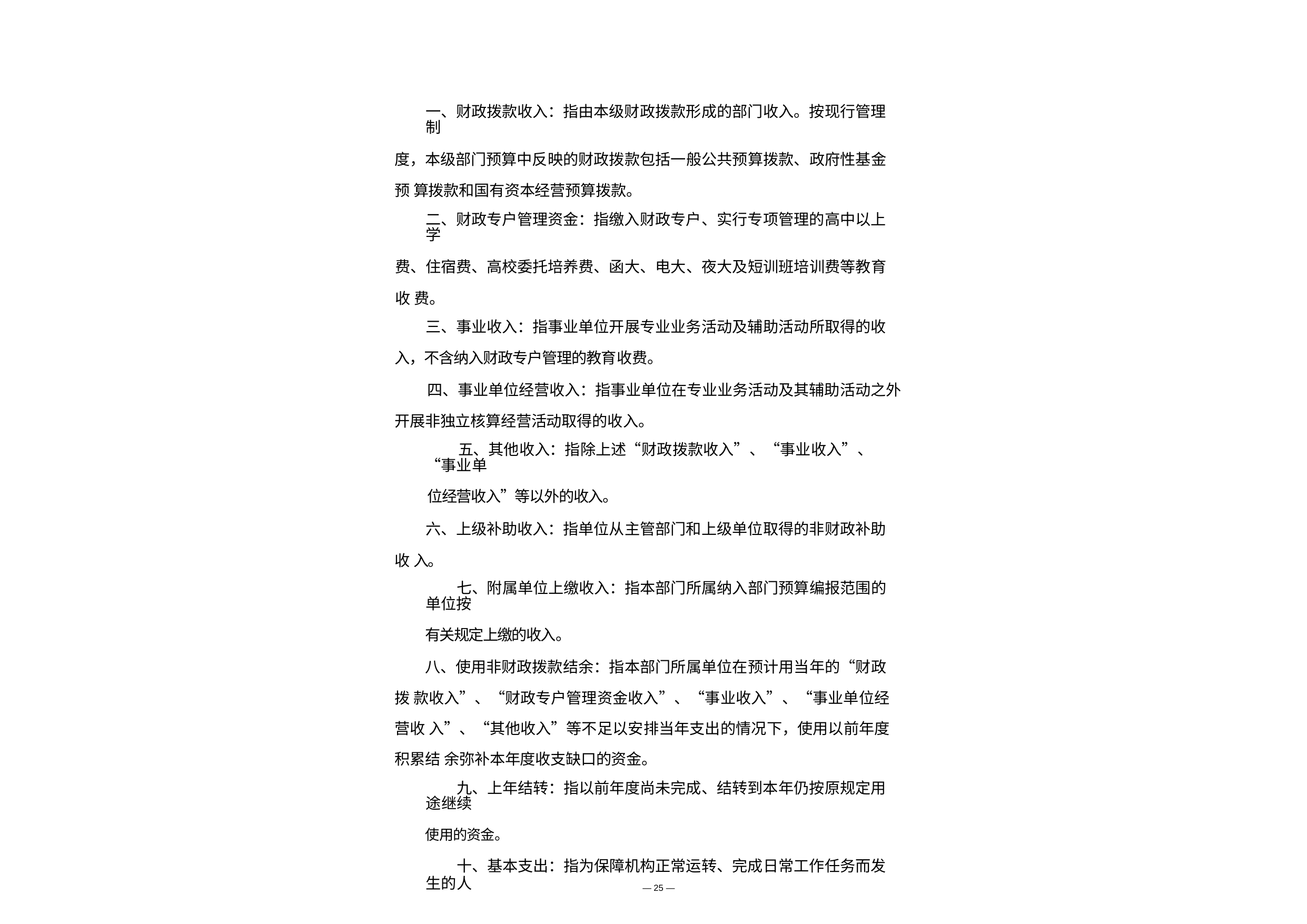

一、财政拨款收入：指由本级财政拨款形成的部门收入。按现行管理制
度，本级部门预算中反映的财政拨款包括一般公共预算拨款、政府性基金预 算拨款和国有资本经营预算拨款。
二、财政专户管理资金：指缴入财政专户、实行专项管理的高中以上学
费、住宿费、高校委托培养费、函大、电大、夜大及短训班培训费等教育收 费。
三、事业收入：指事业单位开展专业业务活动及辅助活动所取得的收
入，不含纳入财政专户管理的教育收费。
四、事业单位经营收入：指事业单位在专业业务活动及其辅助活动之外 开展非独立核算经营活动取得的收入。
五、其他收入：指除上述“财政拨款收入”、“事业收入”、“事业单
位经营收入”等以外的收入。
六、上级补助收入：指单位从主管部门和上级单位取得的非财政补助收 入。
七、附属单位上缴收入：指本部门所属纳入部门预算编报范围的单位按
有关规定上缴的收入。
八、使用非财政拨款结余：指本部门所属单位在预计用当年的“财政拨 款收入”、“财政专户管理资金收入”、“事业收入”、“事业单位经营收 入”、“其他收入”等不足以安排当年支出的情况下，使用以前年度积累结 余弥补本年度收支缺口的资金。
九、上年结转：指以前年度尚未完成、结转到本年仍按原规定用途继续
使用的资金。

十、基本支出：指为保障机构正常运转、完成日常工作任务而发生的人

— 25 —